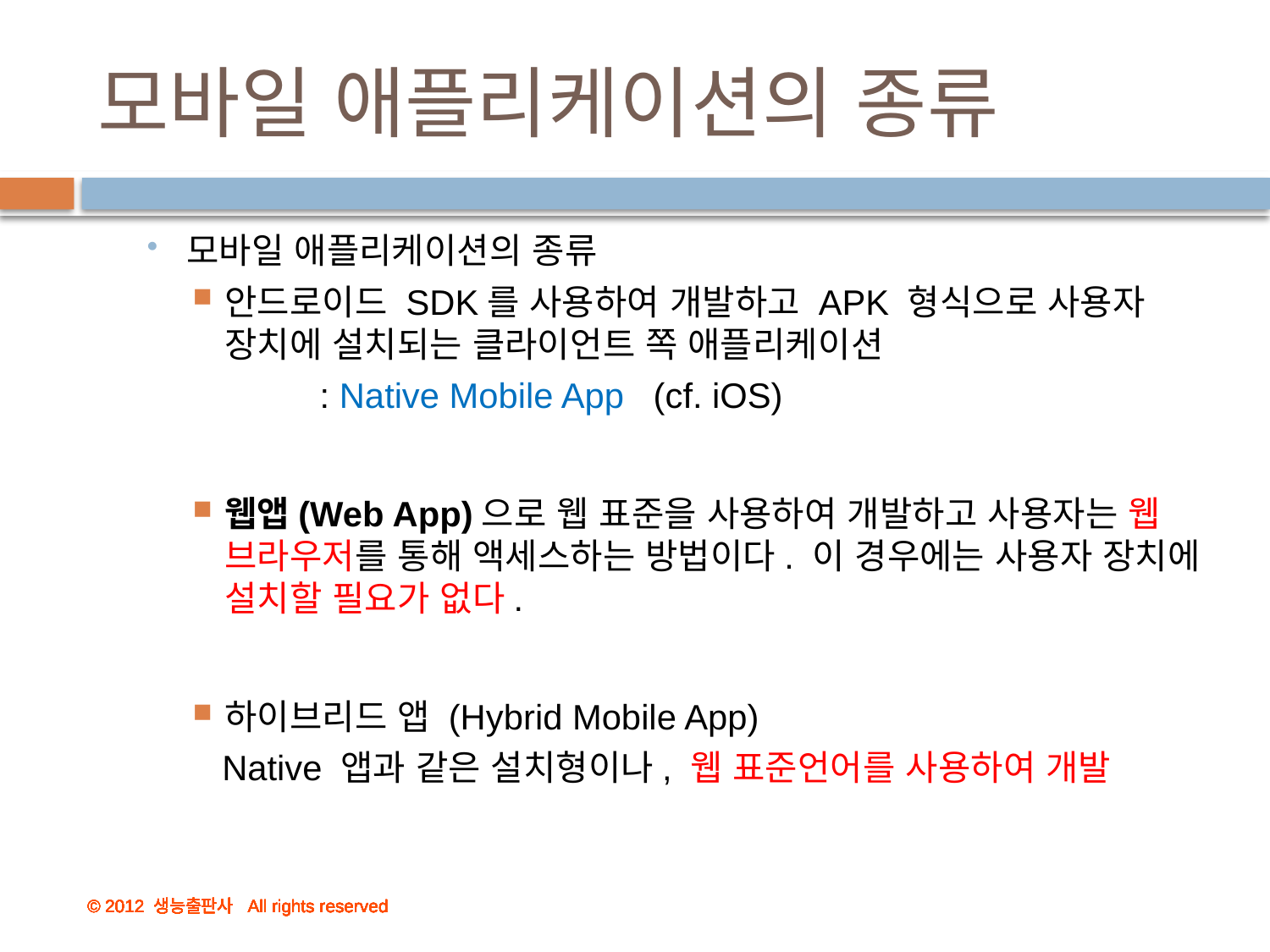

# 모바일 애플리케이션의 종류
모바일 애플리케이션의 종류
안드로이드 SDK를 사용하여 개발하고 APK 형식으로 사용자 장치에 설치되는 클라이언트 쪽 애플리케이션
	: Native Mobile App   (cf. iOS)

웹앱(Web App)으로 웹 표준을 사용하여 개발하고 사용자는 웹 브라우저를 통해 액세스하는 방법이다. 이 경우에는 사용자 장치에 설치할 필요가 없다.

하이브리드 앱 (Hybrid Mobile App)
   Native 앱과 같은 설치형이나, 웹 표준언어를 사용하여 개발